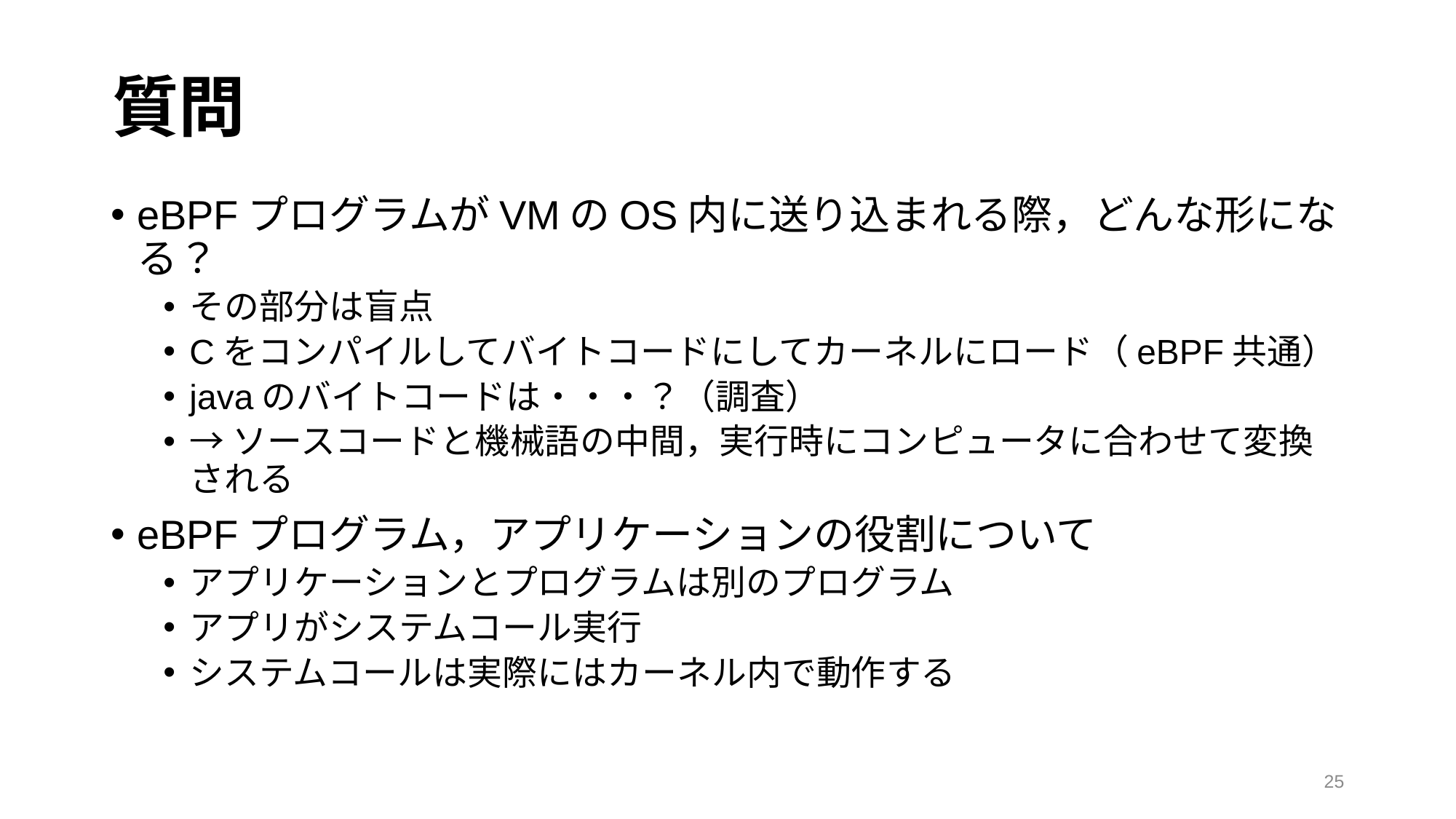

# 質問
eBPFプログラムがVMのOS内に送り込まれる際，どんな形になる？
その部分は盲点
Cをコンパイルしてバイトコードにしてカーネルにロード（eBPF共通）
javaのバイトコードは・・・？（調査）
→ソースコードと機械語の中間，実行時にコンピュータに合わせて変換される
eBPFプログラム，アプリケーションの役割について
アプリケーションとプログラムは別のプログラム
アプリがシステムコール実行
システムコールは実際にはカーネル内で動作する

25